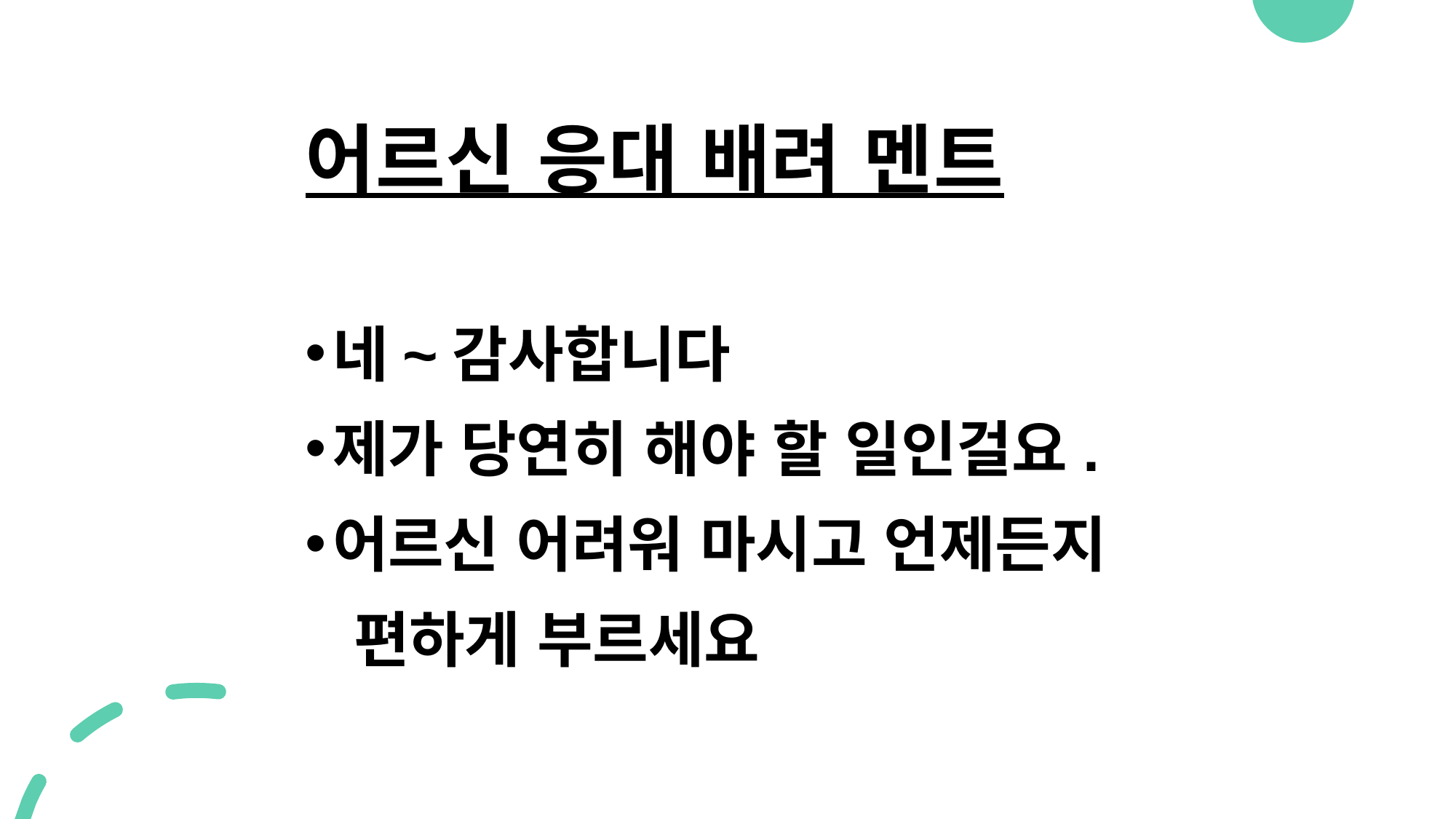

# 어르신 응대 배려 멘트
네~감사합니다
제가 당연히 해야 할 일인걸요.
어르신 어려워 마시고 언제든지
  편하게 부르세요